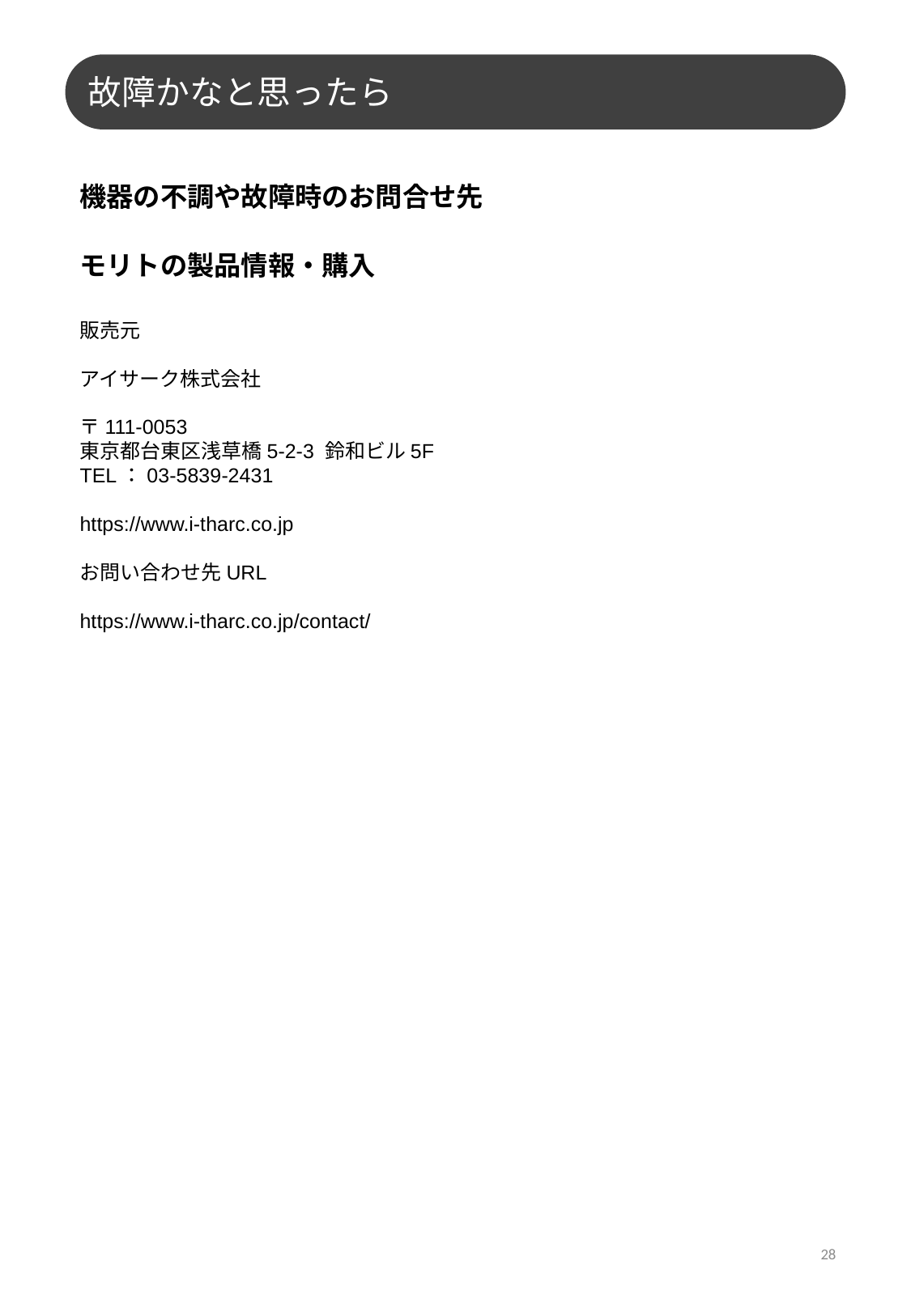

故障かなと思ったら
機器の不調や故障時のお問合せ先

モリトの製品情報・購入

販売元

アイサーク株式会社

〒111-0053
東京都台東区浅草橋5-2-3 鈴和ビル5F
TEL：03-5839-2431

https://www.i-tharc.co.jp

お問い合わせ先URL

https://www.i-tharc.co.jp/contact/

28